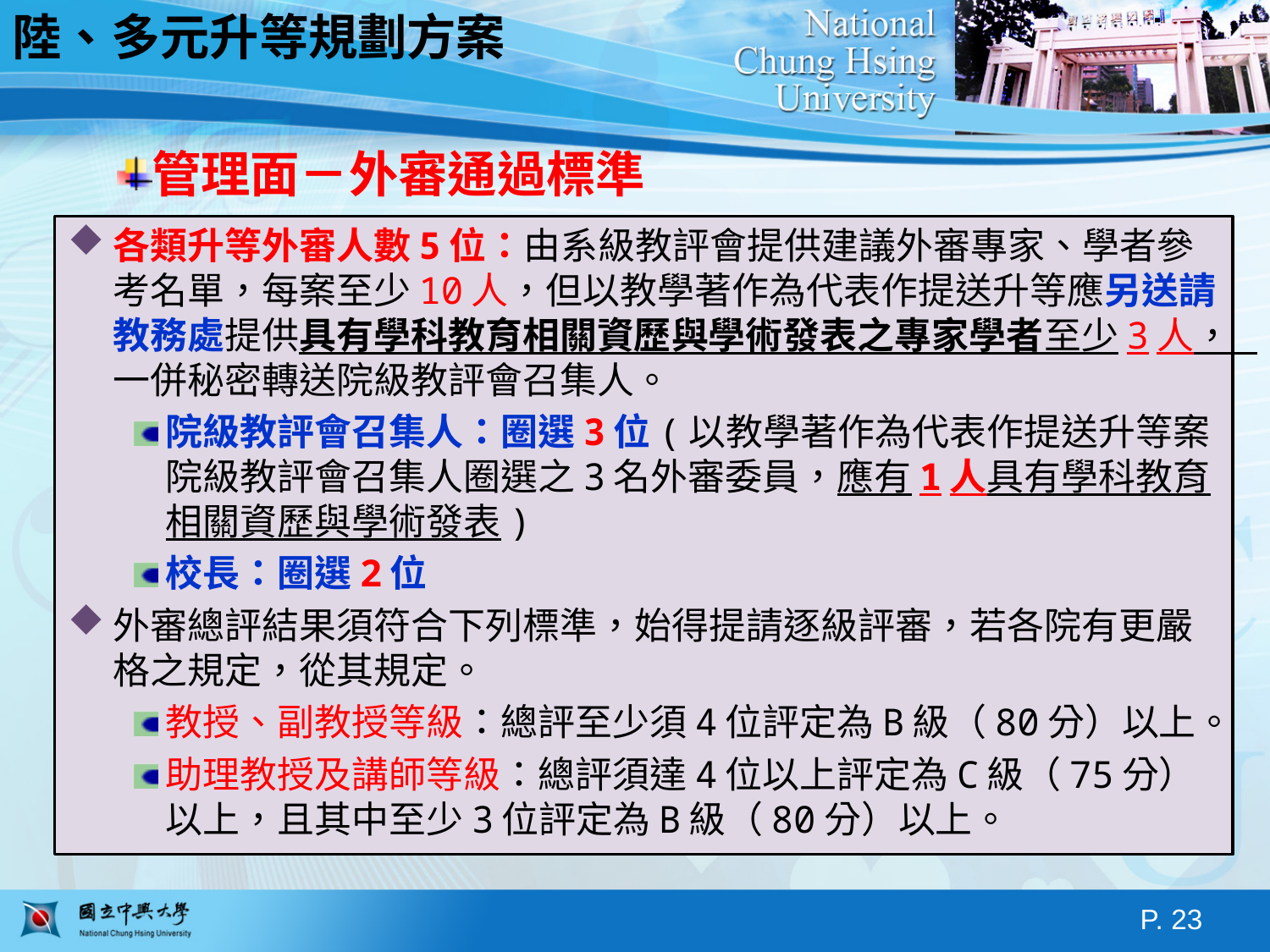

陸、多元升等規劃方案

管理面－外審通過標準
各類升等外審人數5位：由系級教評會提供建議外審專家、學者參考名單，每案至少10人，但以教學著作為代表作提送升等應另送請教務處提供具有學科教育相關資歷與學術發表之專家學者至少3人，一併秘密轉送院級教評會召集人。
院級教評會召集人：圈選3位(以教學著作為代表作提送升等案院級教評會召集人圈選之3名外審委員，應有1人具有學科教育相關資歷與學術發表)
校長：圈選2位
外審總評結果須符合下列標準，始得提請逐級評審，若各院有更嚴格之規定，從其規定。
教授、副教授等級：總評至少須4位評定為B級（80分）以上。
助理教授及講師等級：總評須達4位以上評定為C級（75分）以上，且其中至少3位評定為B級（80分）以上。